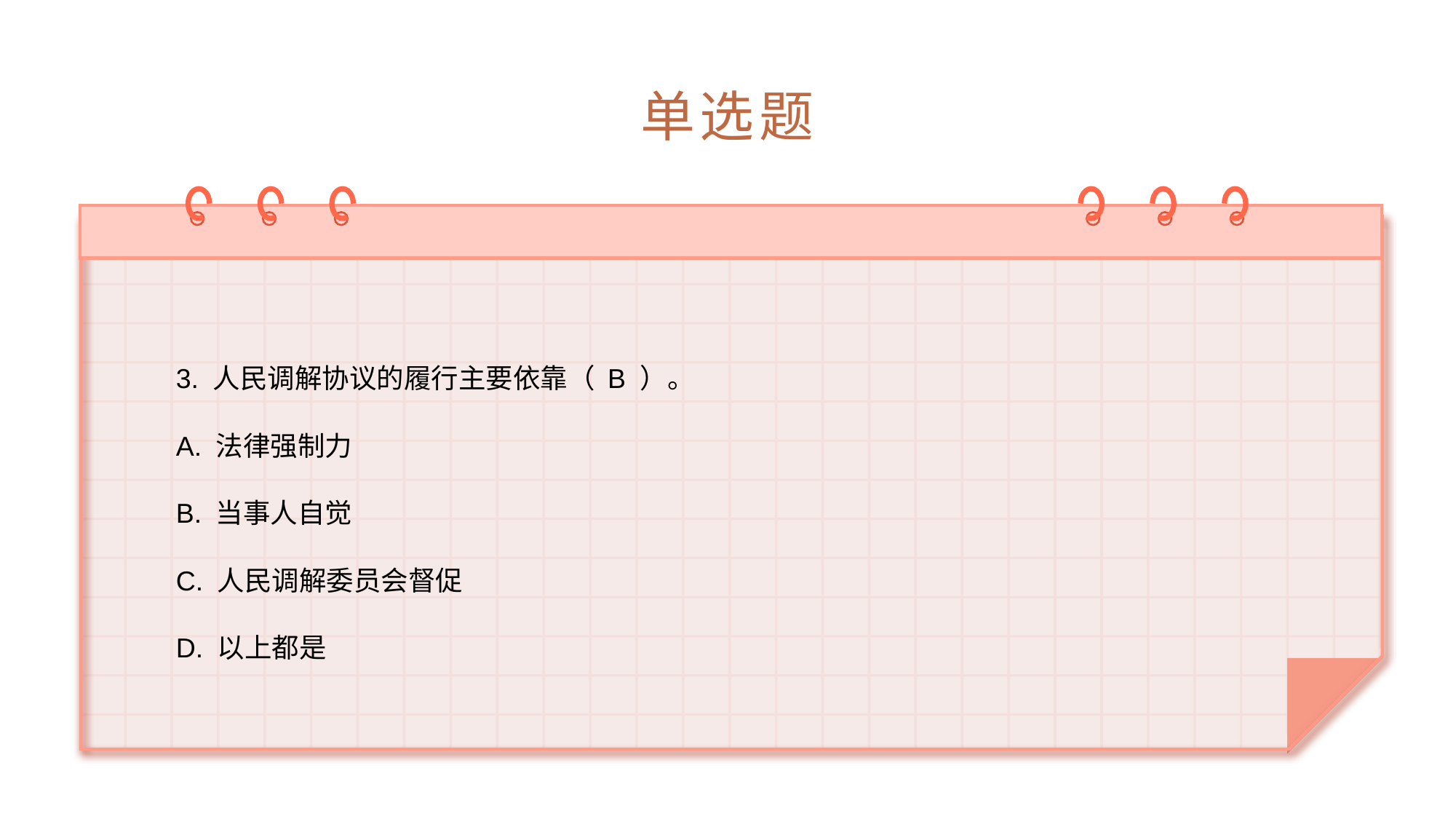

# 单选题

3. 人民调解协议的履行主要依靠（ B ）。
A. 法律强制力
B. 当事人自觉
C. 人民调解委员会督促
D. 以上都是